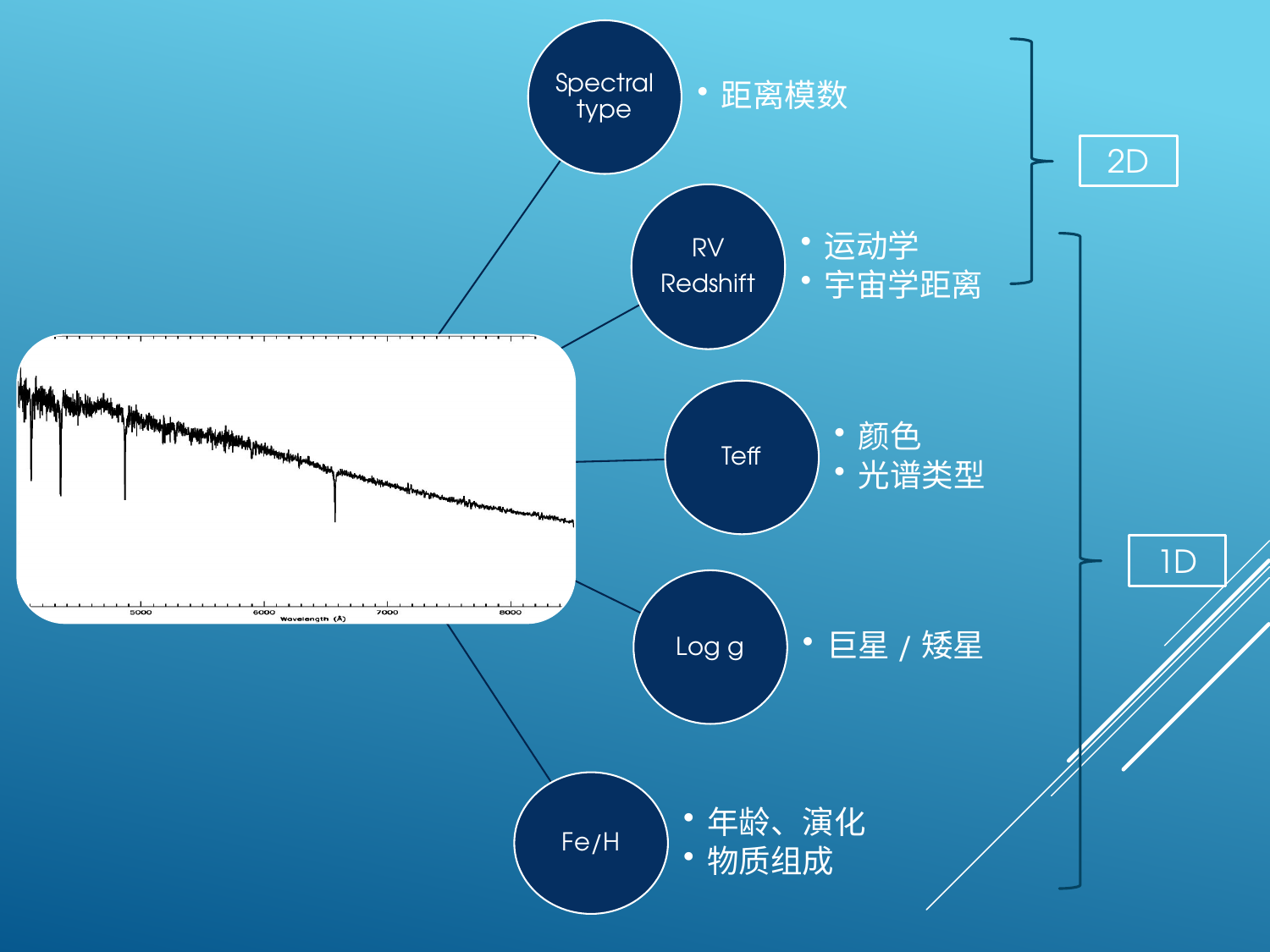

Spectral type
距离模数
RV
Redshift
运动学
宇宙学距离
Teff
颜色
光谱类型
Log g
巨星/矮星
Fe/H
年龄、演化
物质组成

2D

1D